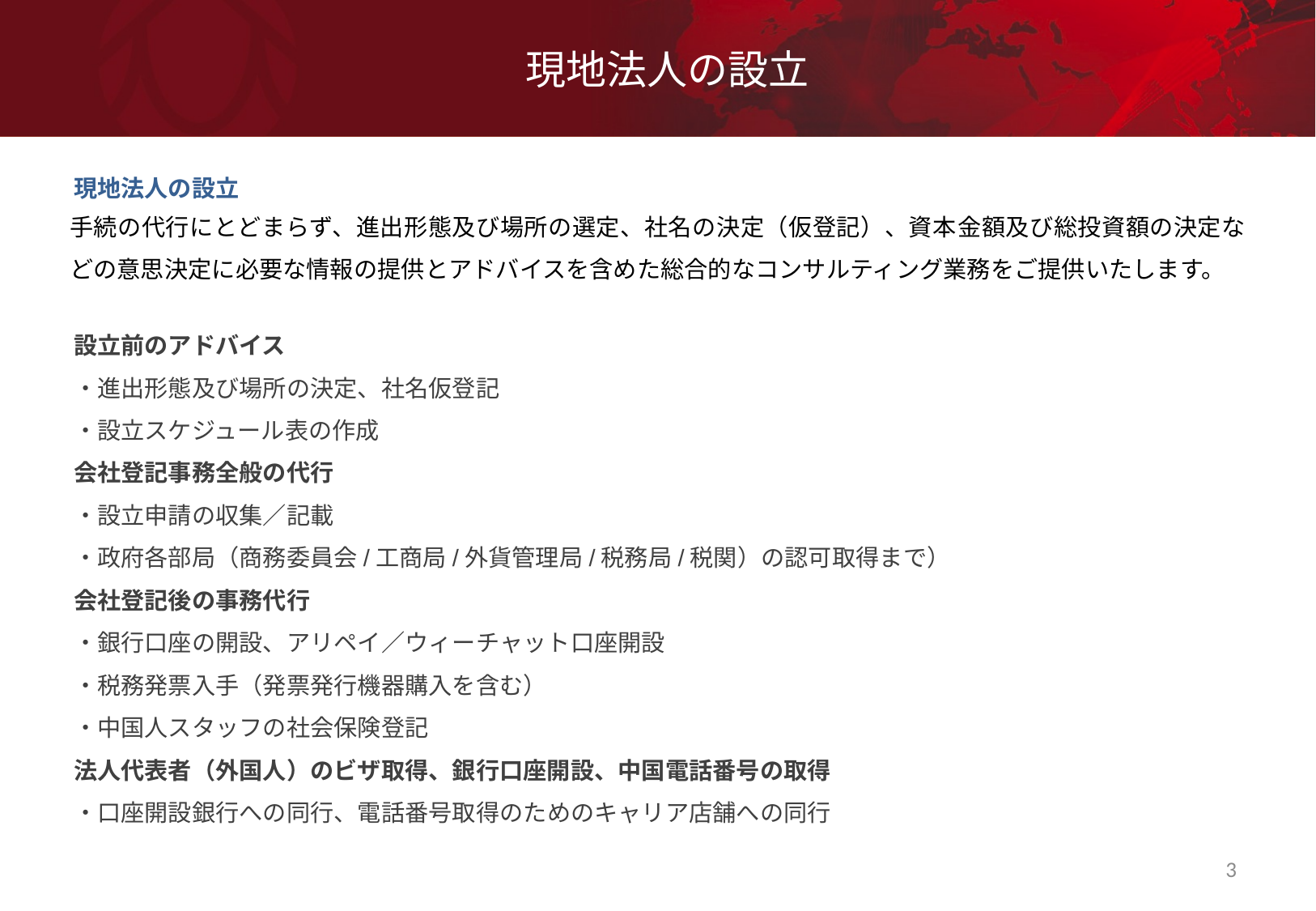

# 現地法人の設立
現地法人の設立

手続の代行にとどまらず、進出形態及び場所の選定、社名の決定（仮登記）、資本金額及び総投資額の決定などの意思決定に必要な情報の提供とアドバイスを含めた総合的なコンサルティング業務をご提供いたします。
設立前のアドバイス
・進出形態及び場所の決定、社名仮登記
・設立スケジュール表の作成
会社登記事務全般の代行
・設立申請の収集／記載
・政府各部局（商務委員会/工商局/外貨管理局/税務局/税関）の認可取得まで）
会社登記後の事務代行
・銀行口座の開設、アリペイ／ウィーチャット口座開設
・税務発票入手（発票発行機器購入を含む）
・中国人スタッフの社会保険登記
法人代表者（外国人）のビザ取得、銀行口座開設、中国電話番号の取得
・口座開設銀行への同行、電話番号取得のためのキャリア店舗への同行
3